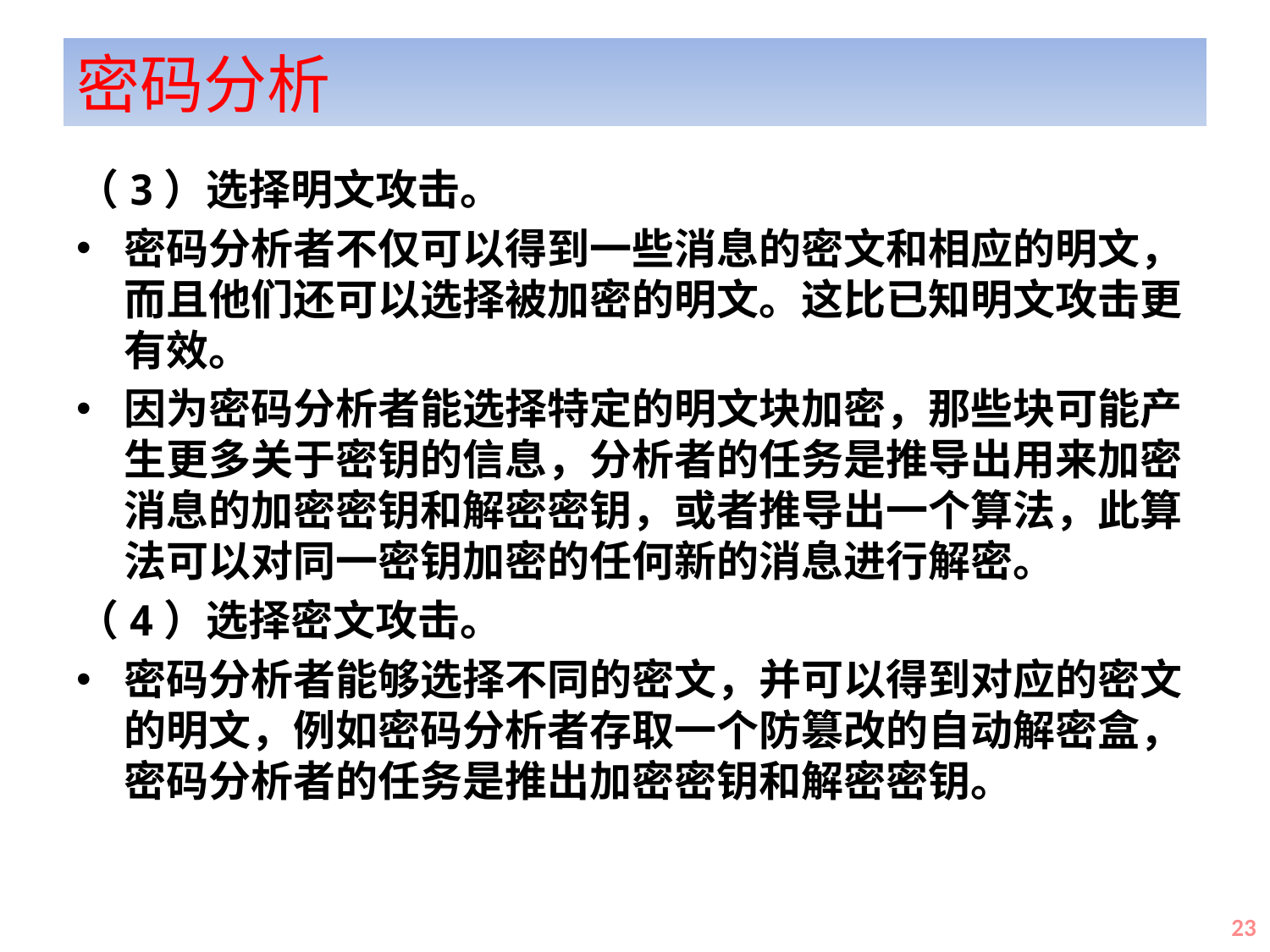

# 密码分析
（3）选择明文攻击。
密码分析者不仅可以得到一些消息的密文和相应的明文，而且他们还可以选择被加密的明文。这比已知明文攻击更有效。
因为密码分析者能选择特定的明文块加密，那些块可能产生更多关于密钥的信息，分析者的任务是推导出用来加密消息的加密密钥和解密密钥，或者推导出一个算法，此算法可以对同一密钥加密的任何新的消息进行解密。
（4）选择密文攻击。
密码分析者能够选择不同的密文，并可以得到对应的密文的明文，例如密码分析者存取一个防篡改的自动解密盒，密码分析者的任务是推出加密密钥和解密密钥。

23